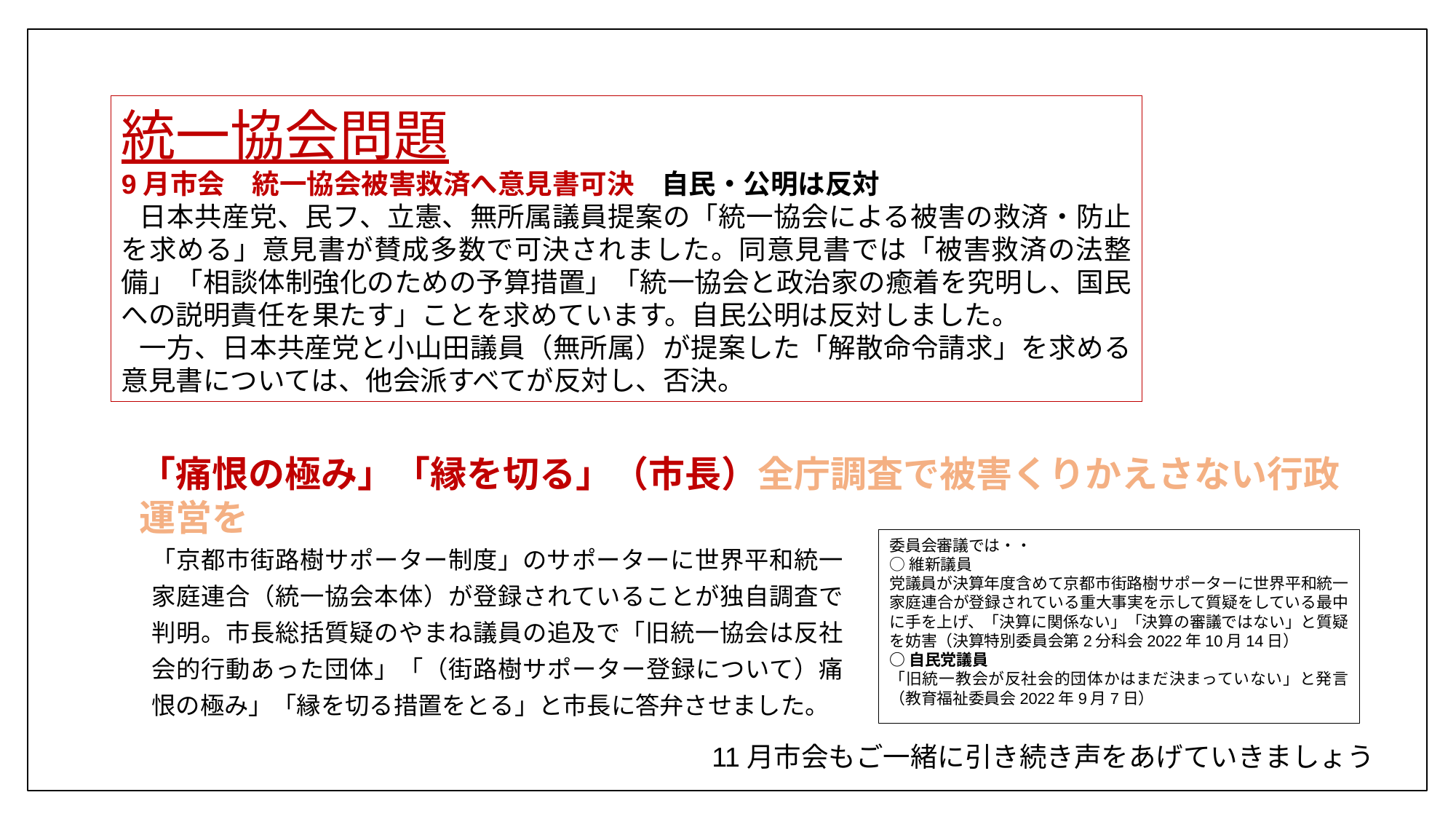

統一協会問題
9月市会　統一協会被害救済へ意見書可決　自民・公明は反対
日本共産党、民フ、立憲、無所属議員提案の「統一協会による被害の救済・防止を求める」意見書が賛成多数で可決されました。同意見書では「被害救済の法整備」「相談体制強化のための予算措置」「統一協会と政治家の癒着を究明し、国民への説明責任を果たす」ことを求めています。自民公明は反対しました。
一方、日本共産党と小山田議員（無所属）が提案した「解散命令請求」を求める意見書については、他会派すべてが反対し、否決。
「痛恨の極み」「縁を切る」（市長）全庁調査で被害くりかえさない行政運営を

委員会審議では・・
○維新議員
党議員が決算年度含めて京都市街路樹サポーターに世界平和統一家庭連合が登録されている重大事実を示して質疑をしている最中に手を上げ、「決算に関係ない」「決算の審議ではない」と質疑を妨害（決算特別委員会第2分科会2022年10月14日）
○自民党議員
「旧統一教会が反社会的団体かはまだ決まっていない」と発言（教育福祉委員会2022年9月7日）

「京都市街路樹サポーター制度」のサポーターに世界平和統一家庭連合（統一協会本体）が登録されていることが独自調査で判明。市長総括質疑のやまね議員の追及で「旧統一協会は反社会的行動あった団体」「（街路樹サポーター登録について）痛恨の極み」「縁を切る措置をとる」と市長に答弁させました。
11月市会もご一緒に引き続き声をあげていきましょう